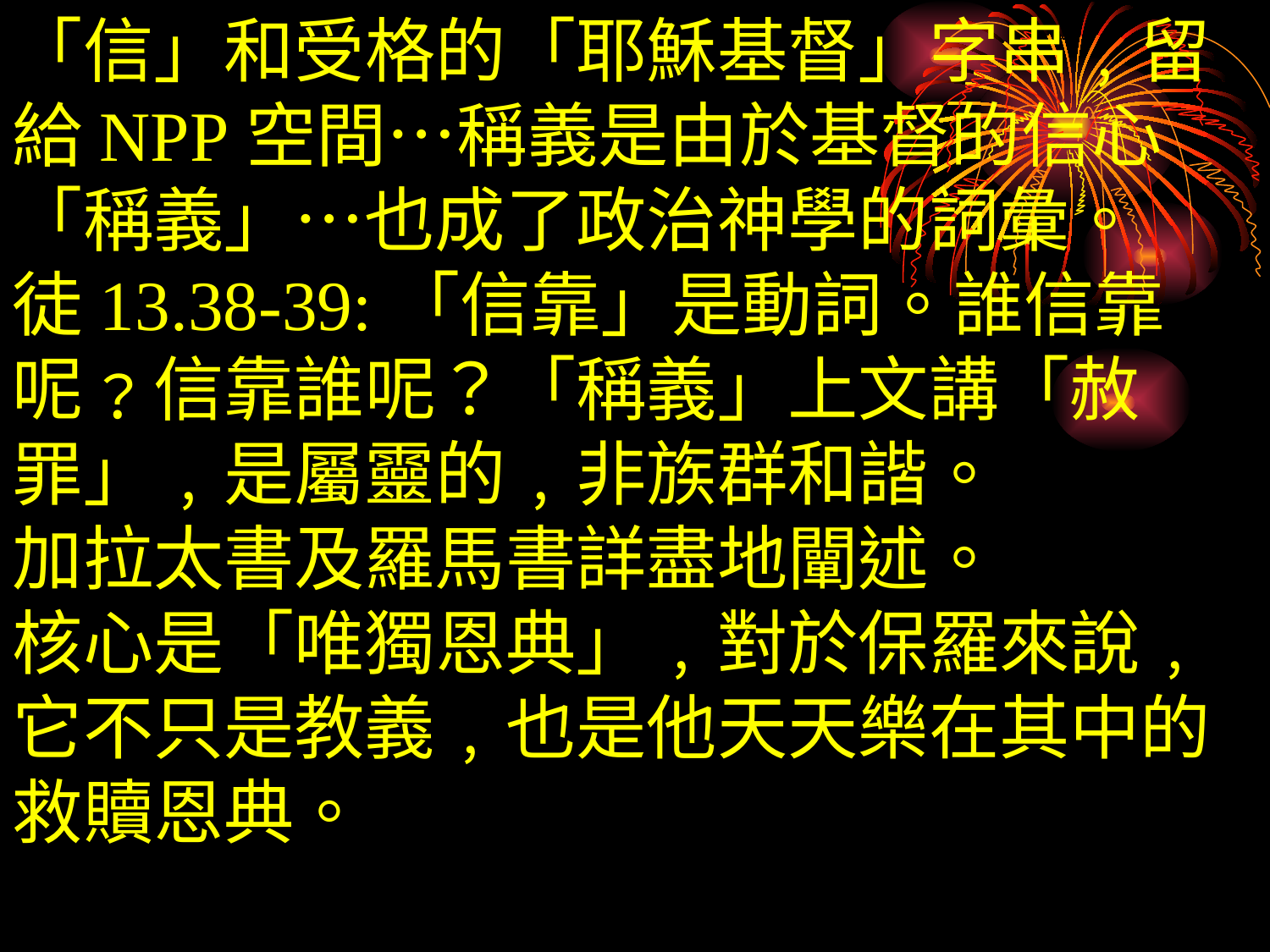

「信」和受格的「耶穌基督」字串﹐留給NPP空間…稱義是由於基督的信心
「稱義」…也成了政治神學的詞彙。
徒13.38-39:「信靠」是動詞。誰信靠呢﹖信靠誰呢？「稱義」上文講「赦罪」﹐是屬靈的﹐非族群和諧。
加拉太書及羅馬書詳盡地闡述。
核心是「唯獨恩典」﹐對於保羅來說﹐它不只是教義﹐也是他天天樂在其中的救贖恩典。